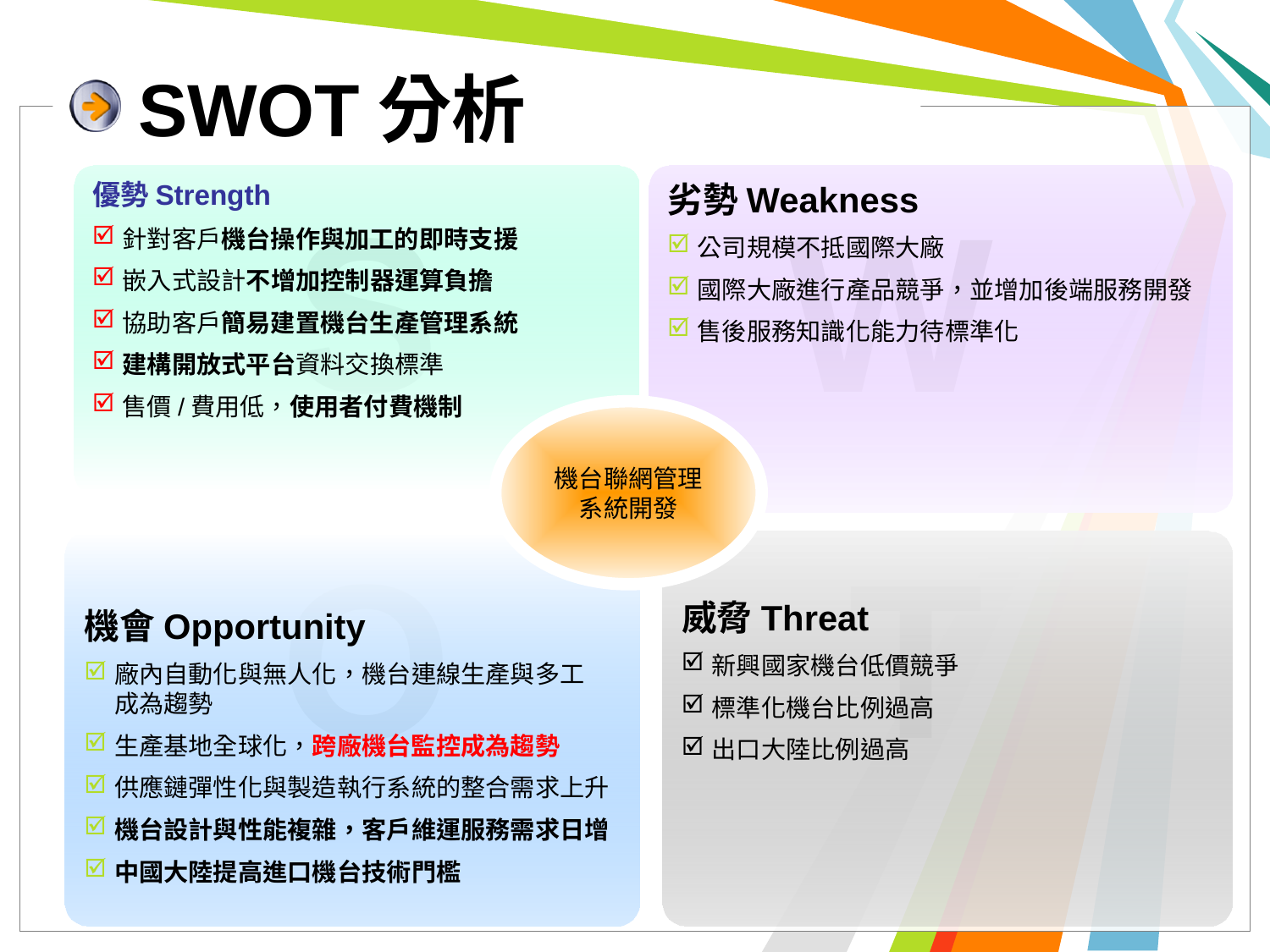

# SWOT分析
優勢Strength
針對客戶機台操作與加工的即時支援
嵌入式設計不增加控制器運算負擔
協助客戶簡易建置機台生產管理系統
建構開放式平台資料交換標準
售價/費用低，使用者付費機制
劣勢Weakness
公司規模不抵國際大廠
國際大廠進行產品競爭，並增加後端服務開發
售後服務知識化能力待標準化
S
W
機台聯網管理
系統開發
O
T

機會Opportunity
廠內自動化與無人化，機台連線生產與多工    成為趨勢
生產基地全球化，跨廠機台監控成為趨勢
供應鏈彈性化與製造執行系統的整合需求上升
機台設計與性能複雜，客戶維運服務需求日增
中國大陸提高進口機台技術門檻

威脅Threat
新興國家機台低價競爭
標準化機台比例過高
出口大陸比例過高